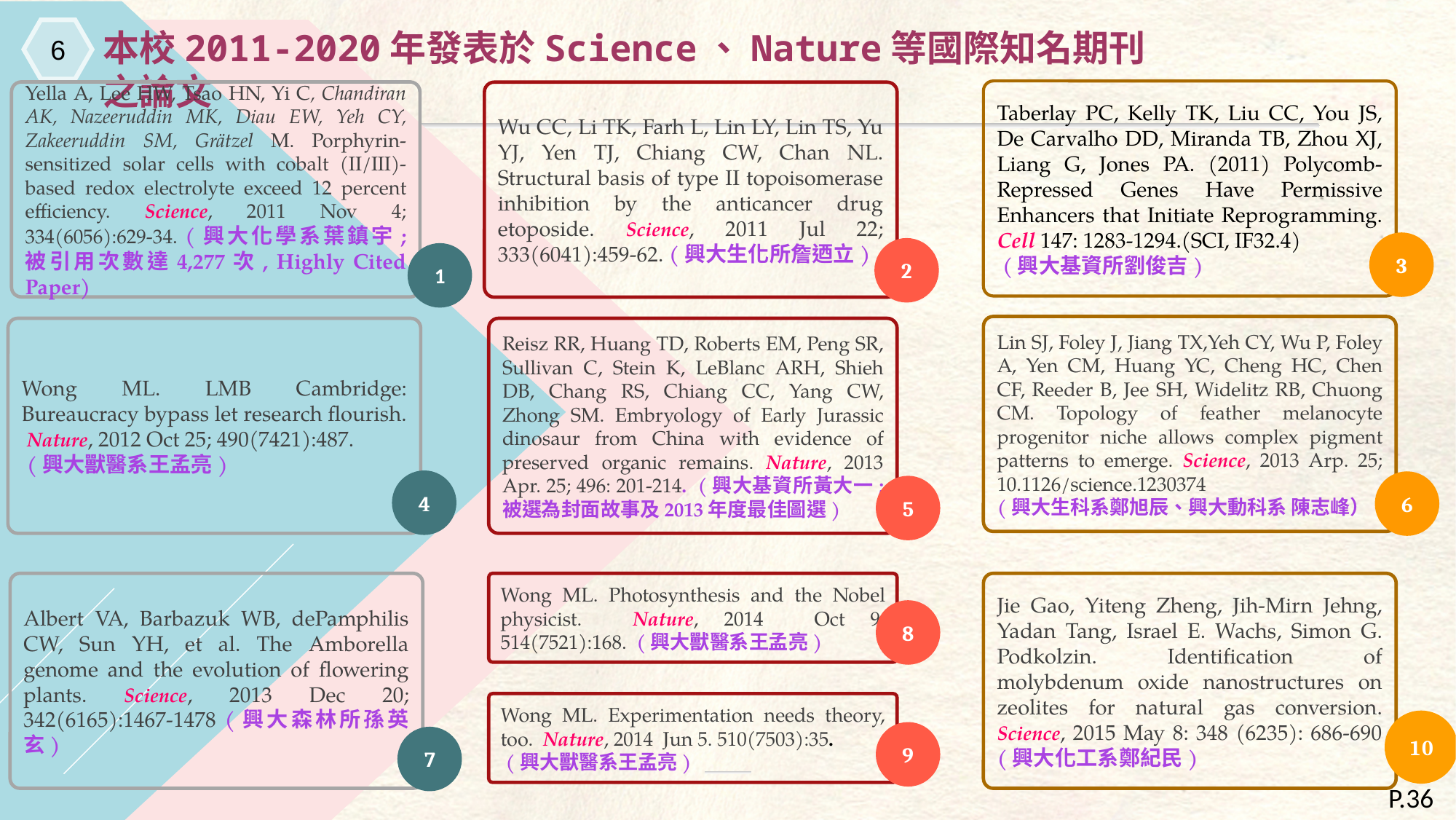

6
本校2011-2020年發表於Science、Nature等國際知名期刊之論文
Taberlay PC, Kelly TK, Liu CC, You JS, De Carvalho DD, Miranda TB, Zhou XJ, Liang G, Jones PA. (2011) Polycomb-Repressed Genes Have Permissive Enhancers that Initiate Reprogramming. Cell 147: 1283-1294.(SCI, IF32.4)
 (興大基資所劉俊吉)

Yella A, Lee HW, Tsao HN, Yi C, Chandiran AK, Nazeeruddin MK, Diau EW, Yeh CY, Zakeeruddin SM, Grätzel M. Porphyrin-sensitized solar cells with cobalt (II/III)-based redox electrolyte exceed 12 percent efficiency. Science, 2011 Nov 4; 334(6056):629-34. (興大化學系葉鎮宇; 被引用次數達4,277次, Highly Cited Paper)

Wu CC, Li TK, Farh L, Lin LY, Lin TS, Yu YJ, Yen TJ, Chiang CW, Chan NL. Structural basis of type II topoisomerase inhibition by the anticancer drug etoposide. Science, 2011 Jul 22; 333(6041):459-62. (興大生化所詹迺立)
3
2
1
Lin SJ, Foley J, Jiang TX,Yeh CY, Wu P, Foley A, Yen CM, Huang YC, Cheng HC, Chen CF, Reeder B, Jee SH, Widelitz RB, Chuong CM. Topology of feather melanocyte progenitor niche allows complex pigment patterns to emerge. Science, 2013 Arp. 25; 10.1126/science.1230374
(興大生科系鄭旭辰、興大動科系 陳志峰）
Wong ML. LMB Cambridge: Bureaucracy bypass let research flourish.  Nature, 2012 Oct 25; 490(7421):487.
 (興大獸醫系王孟亮)

Reisz RR, Huang TD, Roberts EM, Peng SR, Sullivan C, Stein K, LeBlanc ARH, Shieh DB, Chang RS, Chiang CC, Yang CW, Zhong SM. Embryology of Early Jurassic dinosaur from China with evidence of preserved organic remains. Nature, 2013 Apr. 25; 496: 201-214.  (興大基資所黃大一; 被選為封面故事及2013年度最佳圖選)

4
6
5
Albert VA, Barbazuk WB, dePamphilis CW, Sun YH, et al. The Amborella genome and the evolution of flowering plants. Science, 2013 Dec 20; 342(6165):1467-1478 (興大森林所孫英玄)

Wong ML. Photosynthesis and the Nobel physicist.  Nature, 2014  Oct 9. 514(7521):168.  (興大獸醫系王孟亮)

Jie Gao, Yiteng Zheng, Jih-Mirn Jehng, Yadan Tang, Israel E. Wachs, Simon G. Podkolzin. Identification of molybdenum oxide nanostructures on zeolites for natural gas conversion. Science, 2015 May 8: 348 (6235): 686-690 (興大化工系鄭紀民)
8

Wong ML. Experimentation needs theory, too.  Nature, 2014  Jun 5. 510(7503):35.
 (興大獸醫系王孟亮)

10
9
7